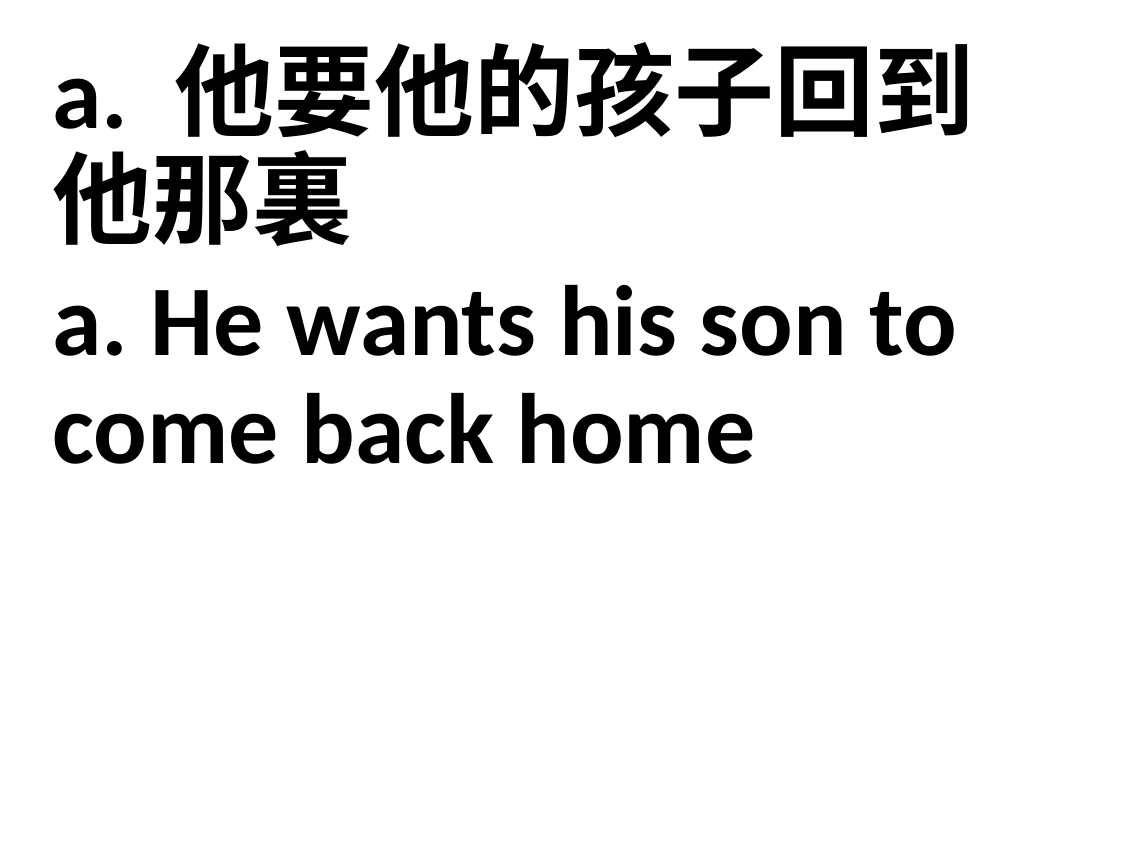

a. 他要他的孩子回到他那裏
a. He wants his son to come back home